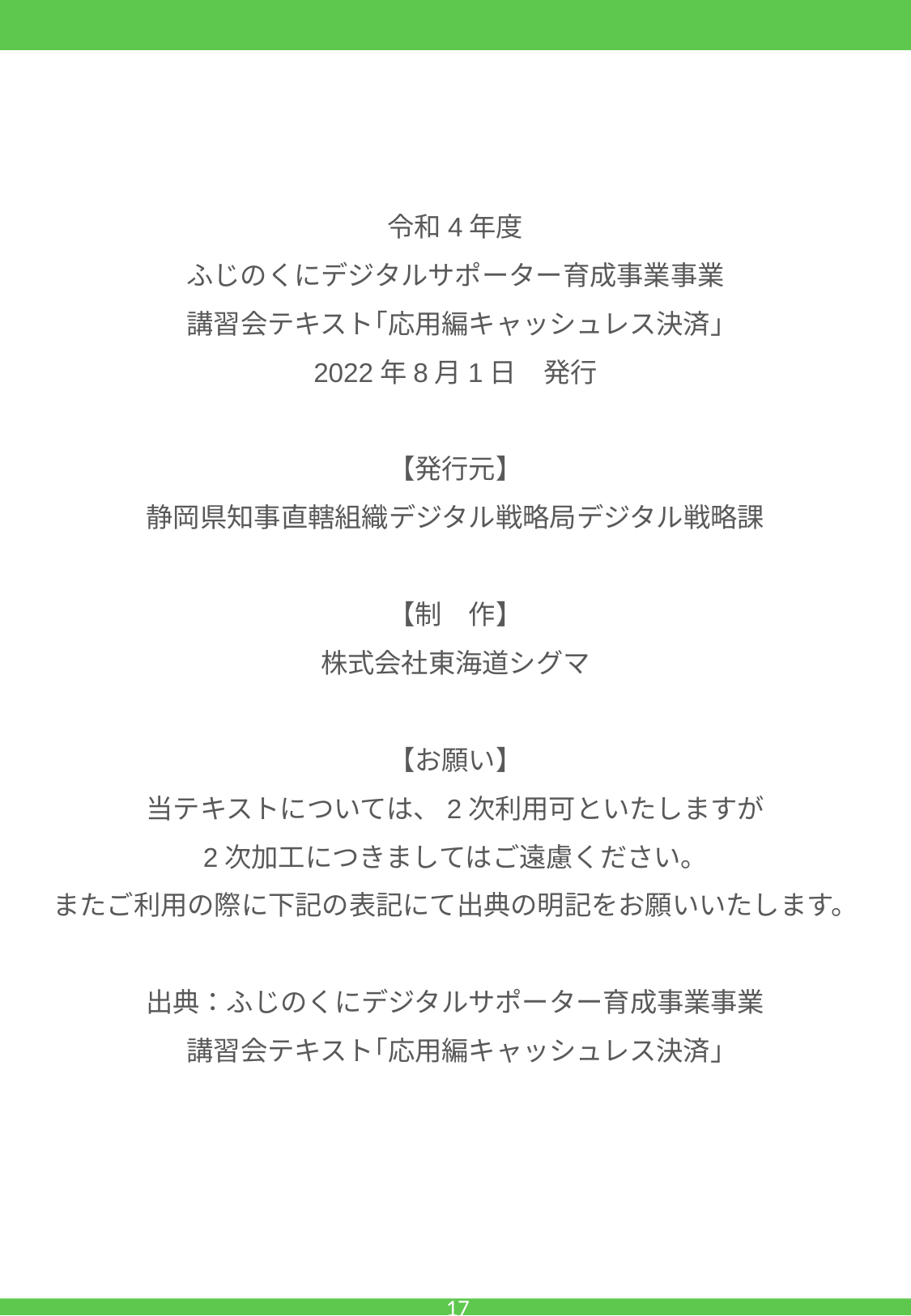

令和4年度
ふじのくにデジタルサポーター育成事業事業
講習会テキスト｢応用編キャッシュレス決済｣
2022年8月1日　発行

【発行元】
静岡県知事直轄組織デジタル戦略局デジタル戦略課

【制　作】
株式会社東海道シグマ

【お願い】
当テキストについては、2次利用可といたしますが
2次加工につきましてはご遠慮ください。
またご利用の際に下記の表記にて出典の明記をお願いいたします。

出典：ふじのくにデジタルサポーター育成事業事業
講習会テキスト｢応用編キャッシュレス決済｣

17